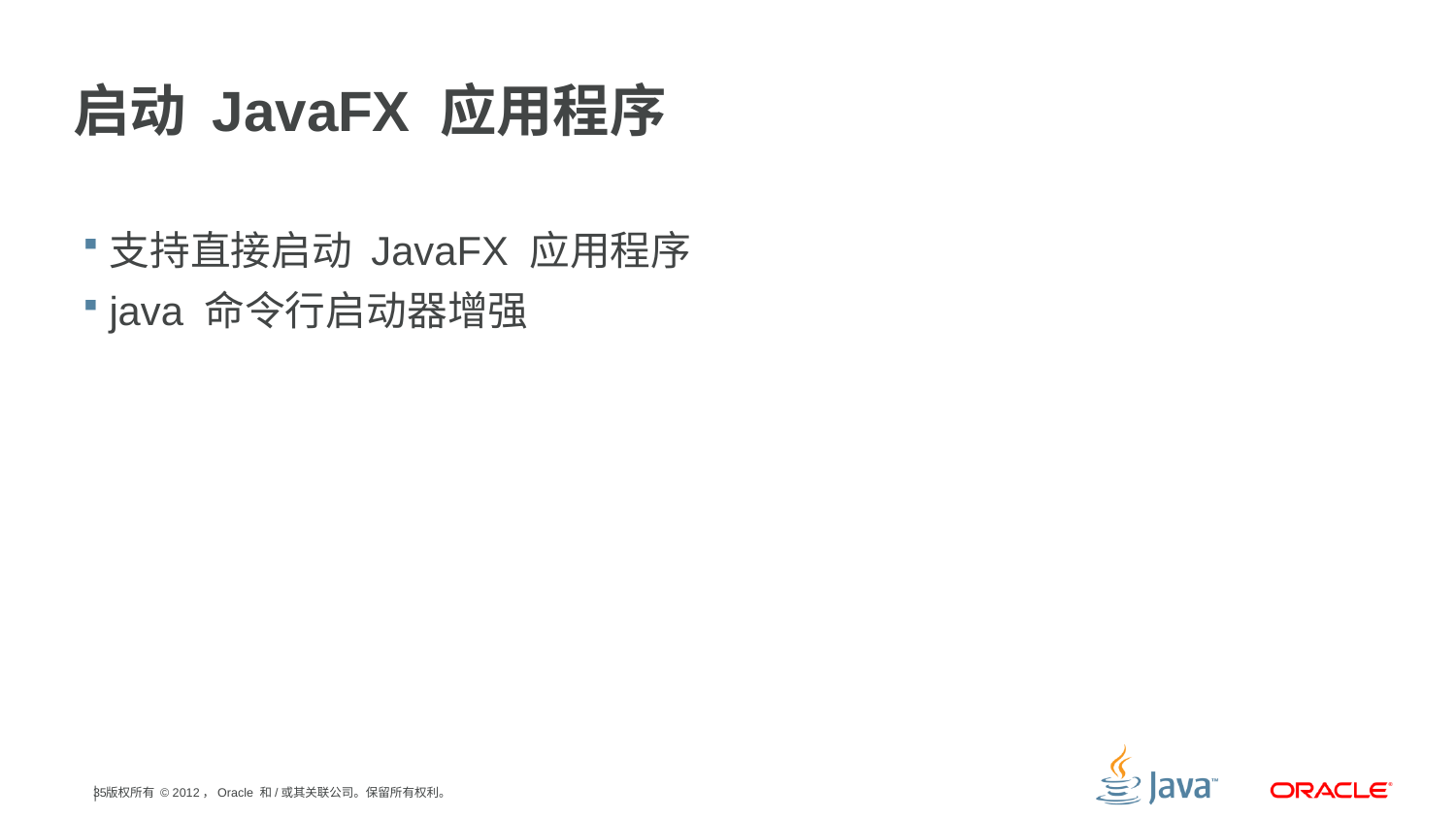

# 启动 JavaFX 应用程序
支持直接启动 JavaFX 应用程序
java 命令行启动器增强